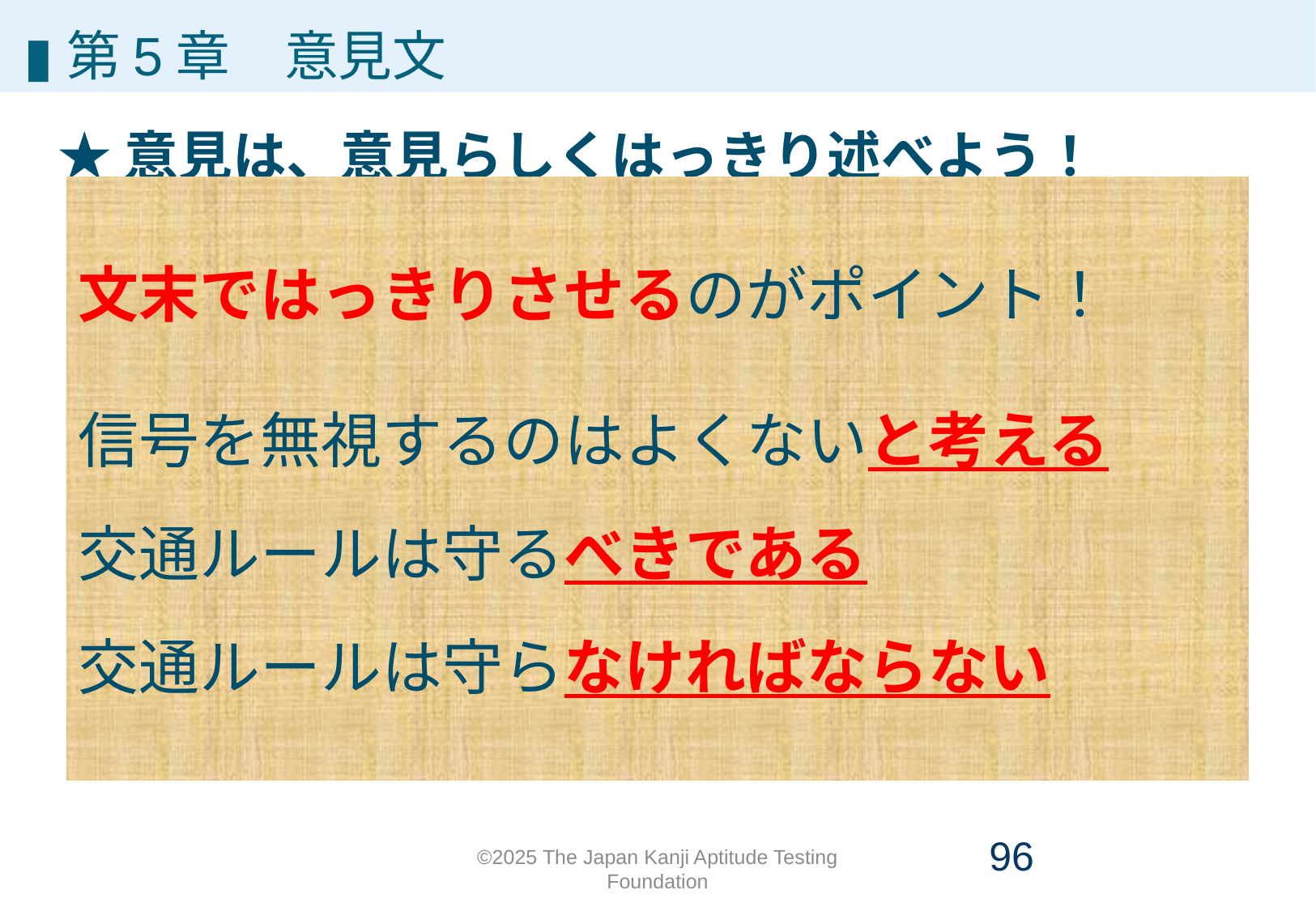

# 第5章
▮第5章　意見文
★意見は、意見らしくはっきり述べよう！

文末ではっきりさせるのがポイント！

信号を無視するのはよくないと考える

交通ルールは守るべきである

交通ルールは守らなければならない

©2025 The Japan Kanji Aptitude Testing Foundation
96